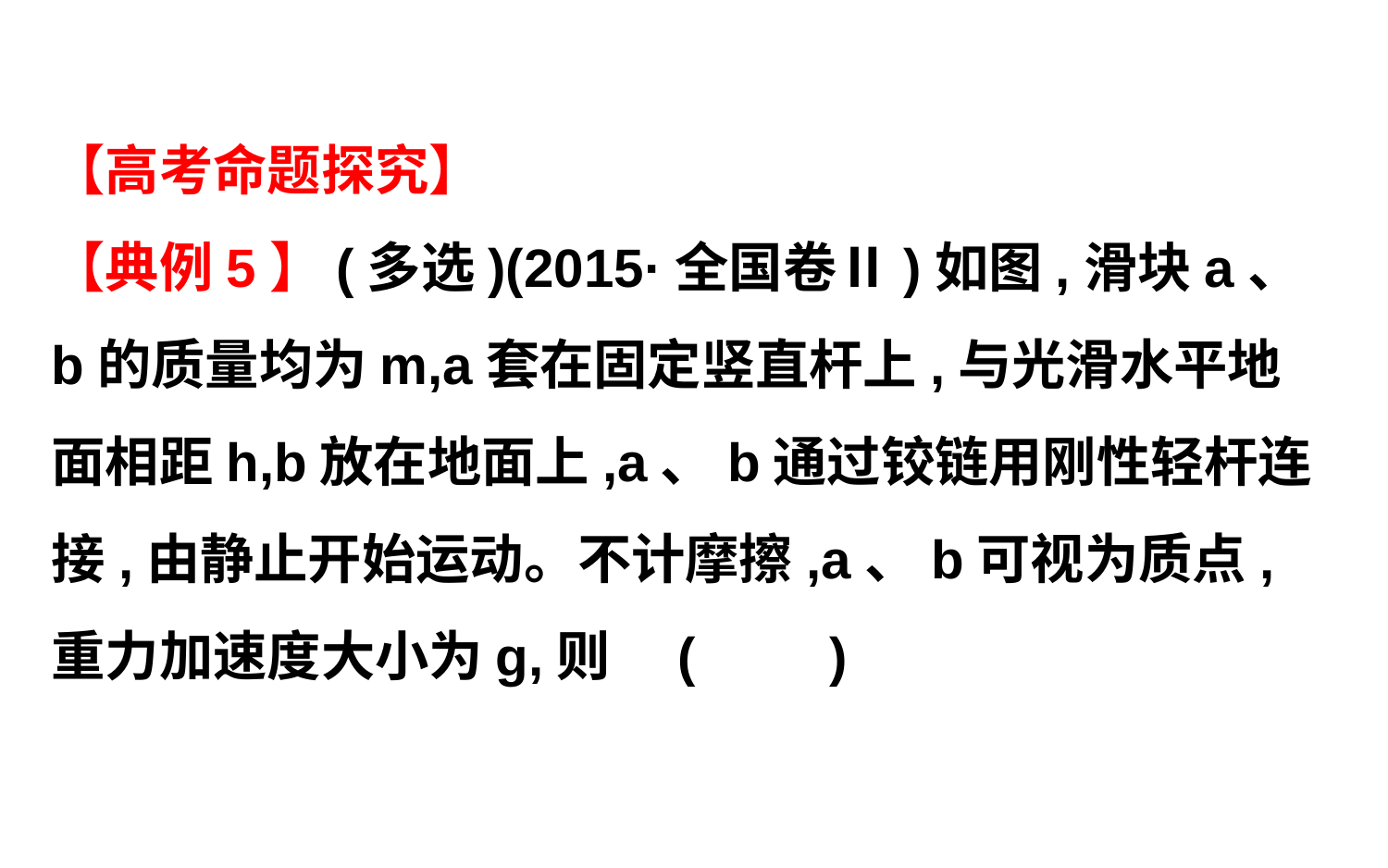

【高考命题探究】
【典例5】(多选)(2015·全国卷Ⅱ)如图,滑块a、b的质量均为m,a套在固定竖直杆上,与光滑水平地面相距h,b放在地面上,a、b通过铰链用刚性轻杆连接,由静止开始运动。不计摩擦,a、b可视为质点,重力加速度大小为g,则　(　　)